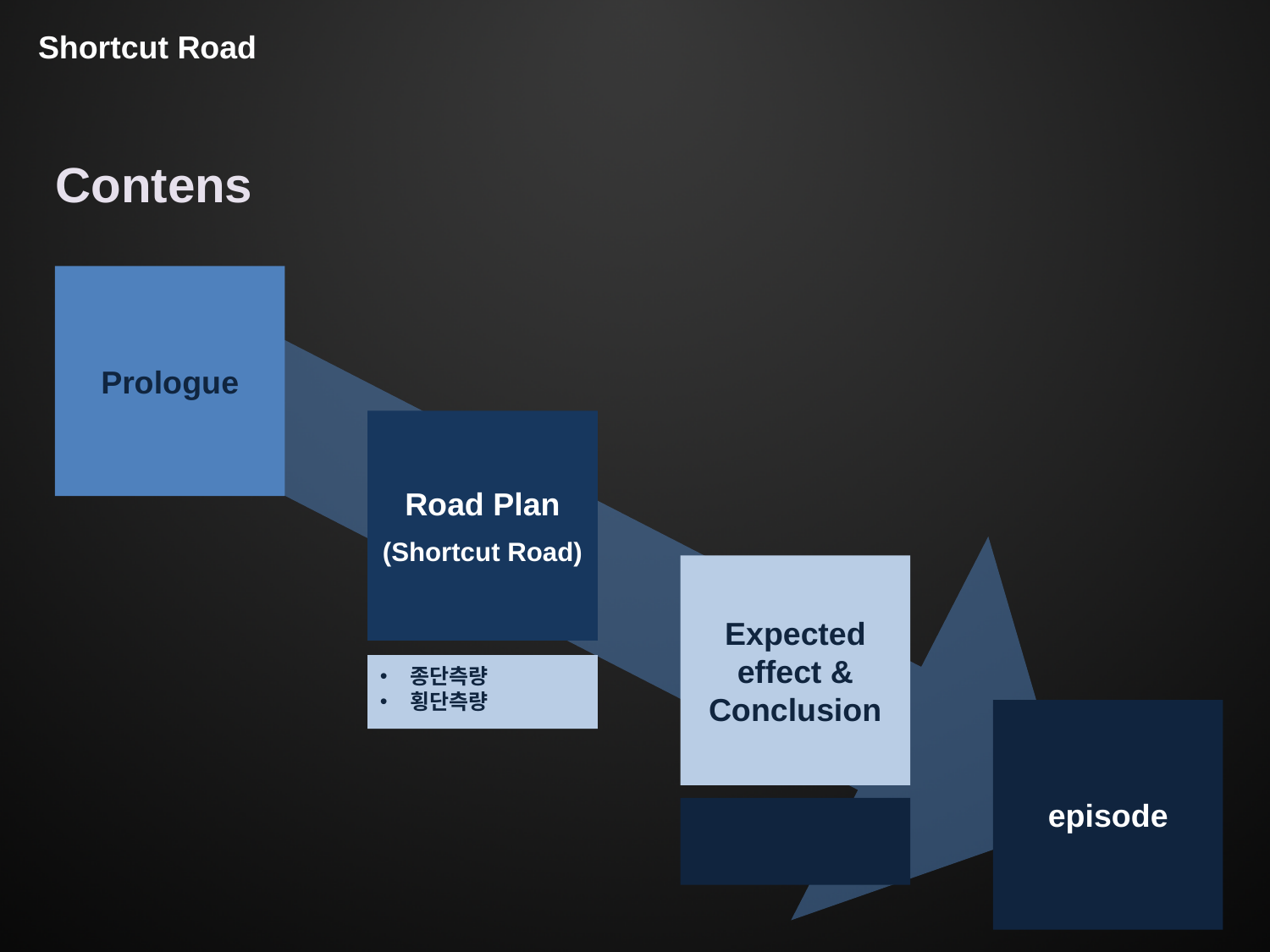

Shortcut Road

Contens
Prologue
Road Plan

(Shortcut Road)
Expected effect & Conclusion
종단측량
횡단측량

episode